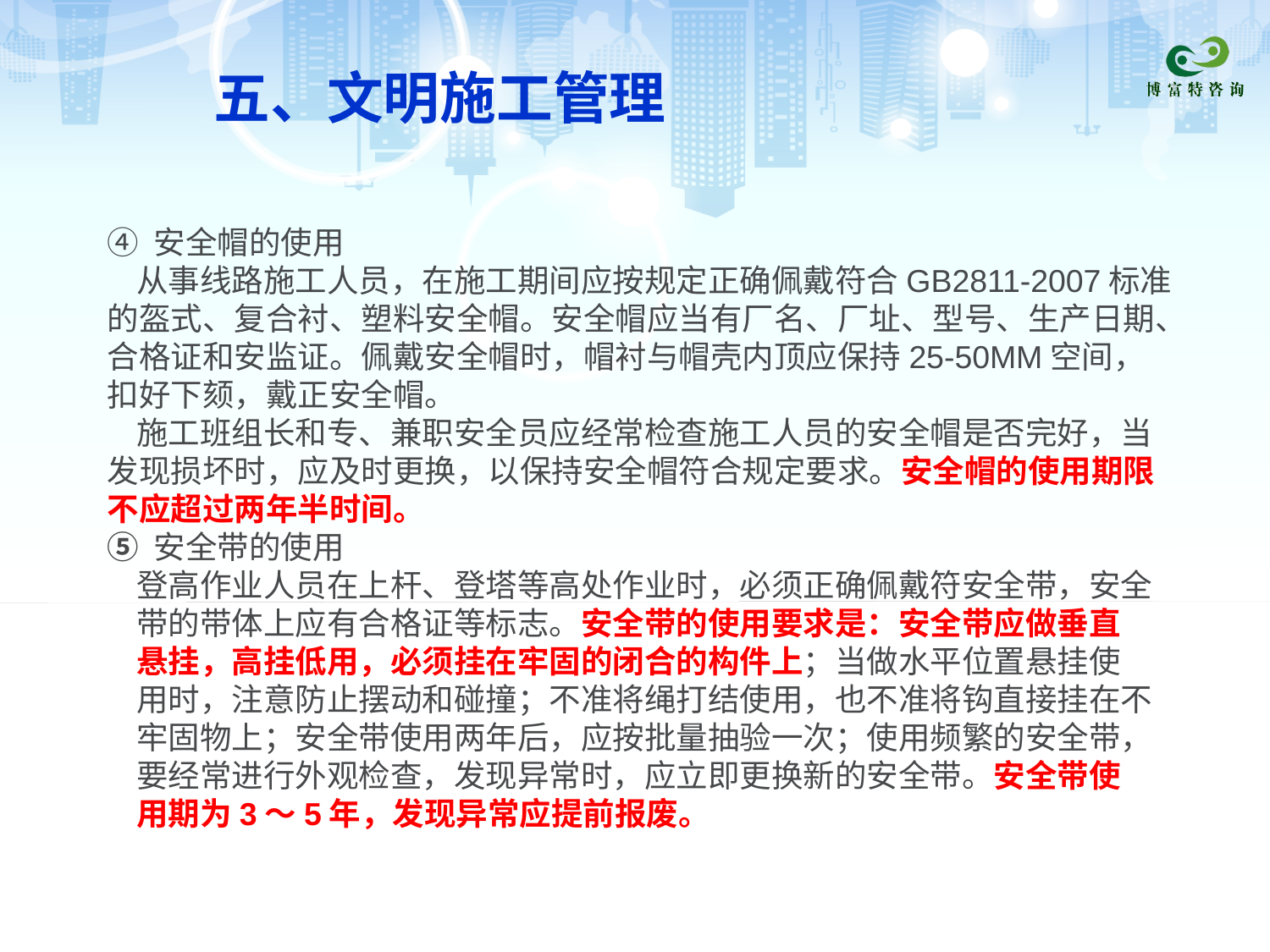

五、文明施工管理
④ 安全帽的使用
   从事线路施工人员，在施工期间应按规定正确佩戴符合GB2811-2007标准的盔式、复合衬、塑料安全帽。安全帽应当有厂名、厂址、型号、生产日期、
合格证和安监证。佩戴安全帽时，帽衬与帽壳内顶应保持25-50MM空间，扣好下颏，戴正安全帽。
   施工班组长和专、兼职安全员应经常检查施工人员的安全帽是否完好，当
发现损坏时，应及时更换，以保持安全帽符合规定要求。安全帽的使用期限不应超过两年半时间。
⑤ 安全带的使用
   登高作业人员在上杆、登塔等高处作业时，必须正确佩戴符安全带，安全
   带的带体上应有合格证等标志。安全带的使用要求是：安全带应做垂直
   悬挂，高挂低用，必须挂在牢固的闭合的构件上；当做水平位置悬挂使
   用时，注意防止摆动和碰撞；不准将绳打结使用，也不准将钩直接挂在不
   牢固物上；安全带使用两年后，应按批量抽验一次；使用频繁的安全带，
   要经常进行外观检查，发现异常时，应立即更换新的安全带。安全带使
   用期为3～5年，发现异常应提前报废。